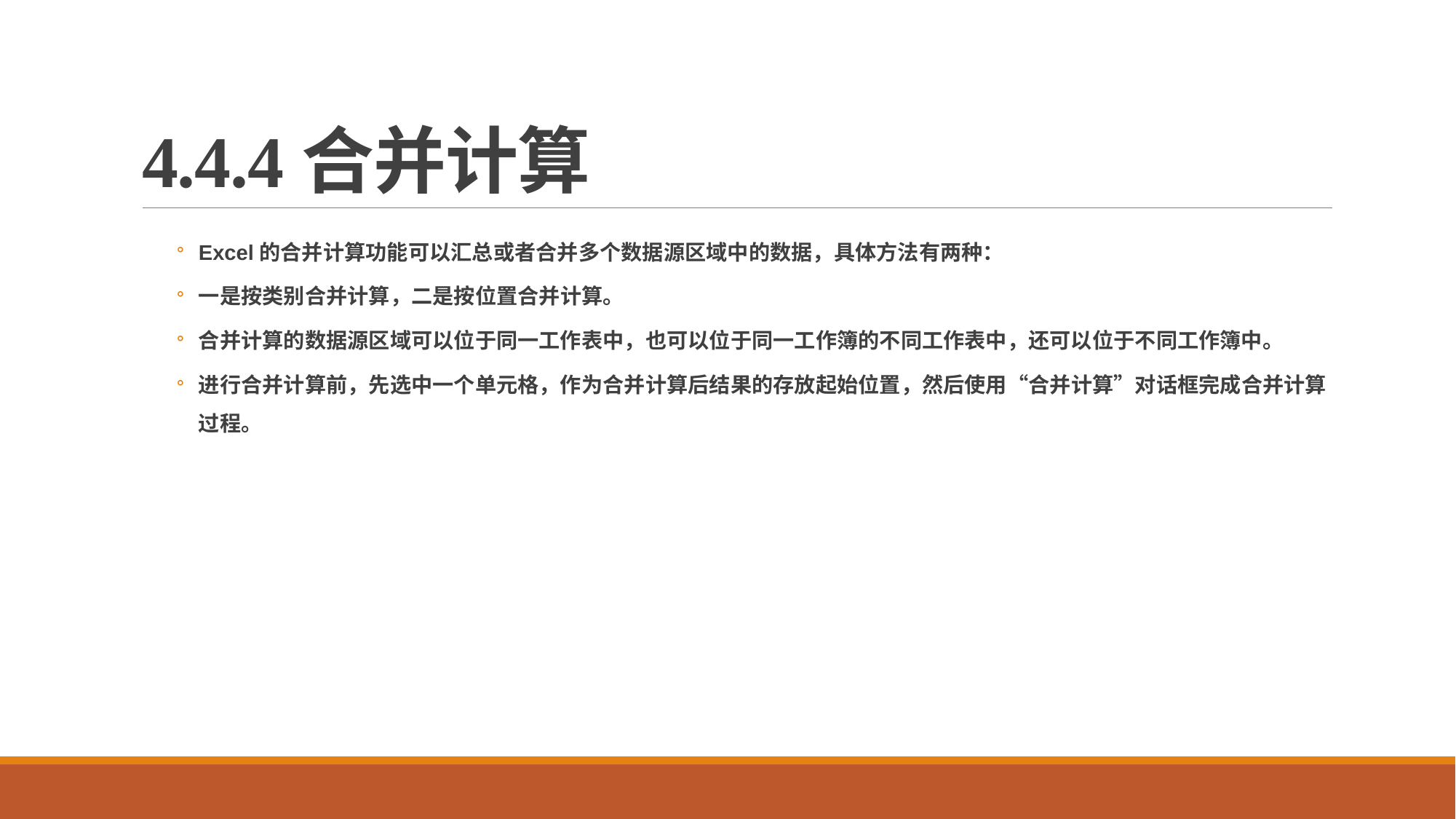

# 4.4.4合并计算
Excel的合并计算功能可以汇总或者合并多个数据源区域中的数据，具体方法有两种：
一是按类别合并计算，二是按位置合并计算。
合并计算的数据源区域可以位于同一工作表中，也可以位于同一工作簿的不同工作表中，还可以位于不同工作簿中。
进行合并计算前，先选中一个单元格，作为合并计算后结果的存放起始位置，然后使用“合并计算”对话框完成合并计算过程。